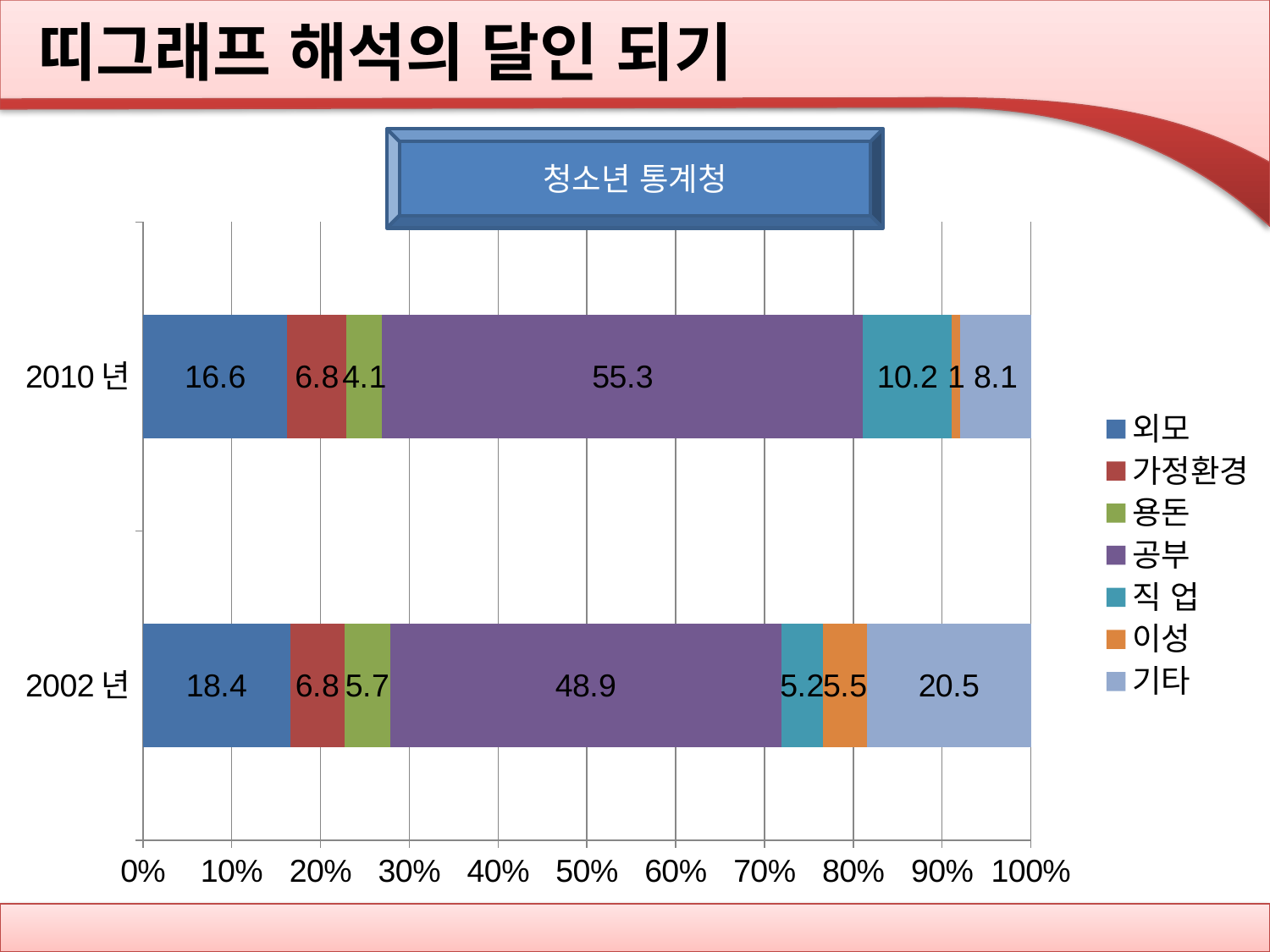

# 띠그래프 해석의 달인 되기
청소년 통계청

### Chart

| Category | 외모 | 가정환경 | 용돈 | 공부 | 직 업 | 이성 | 기타 |
|---|---|---|---|---|---|---|---|
| 2002년 | 18.4 | 6.8 | 5.7 | 48.9 | 5.2 | 5.5 | 20.5 |
| 2010년 | 16.6 | 6.8 | 4.1 | 55.3 | 10.2 | 1.0 | 8.100000000000001 |